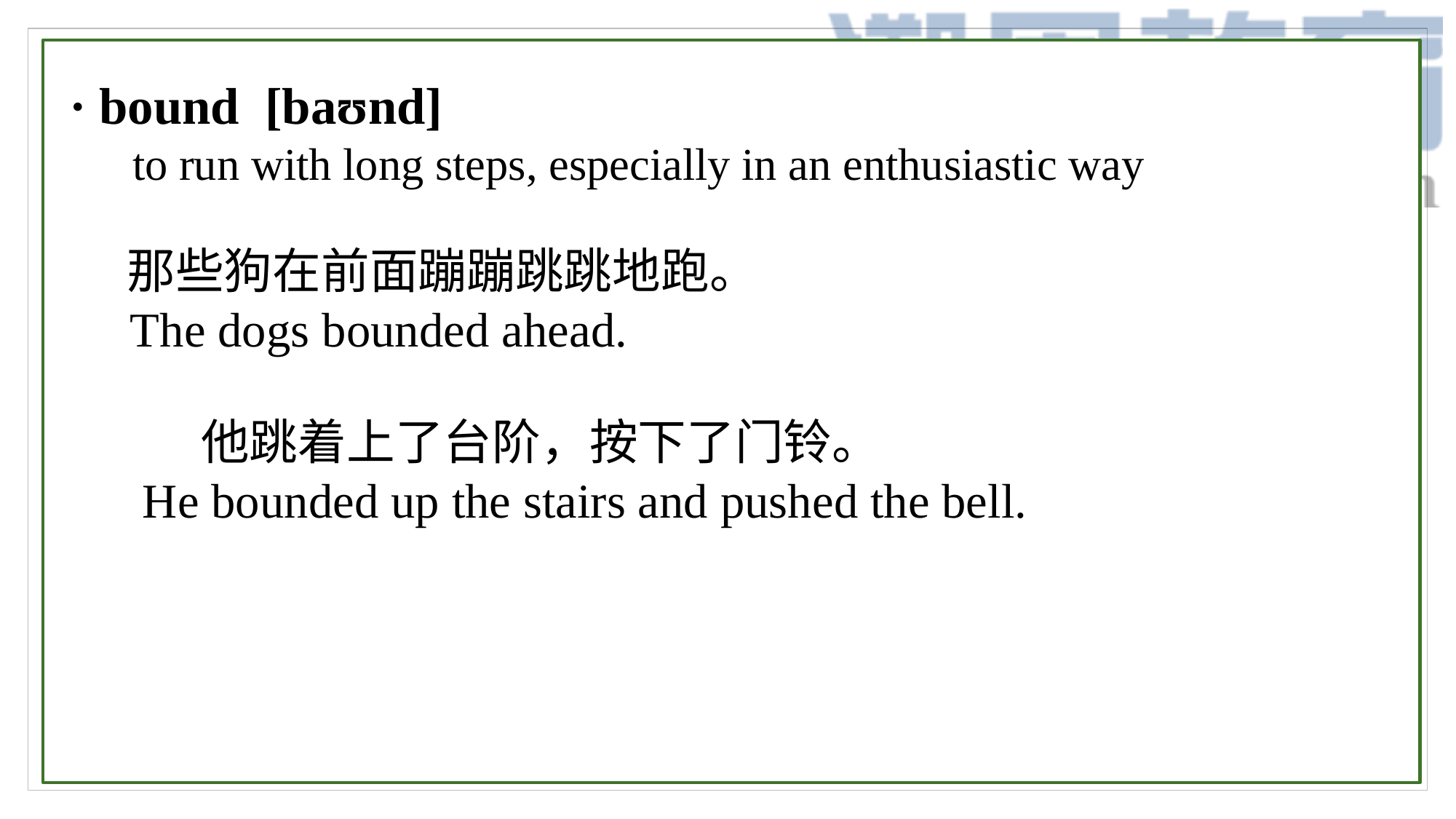

· bound  [baʊnd]
      to run with long steps, especially in an enthusiastic way

     那些狗在前面蹦蹦跳跳地跑。
     The dogs bounded ahead.

	 他跳着上了台阶，按下了门铃。
      He bounded up the stairs and pushed the bell.